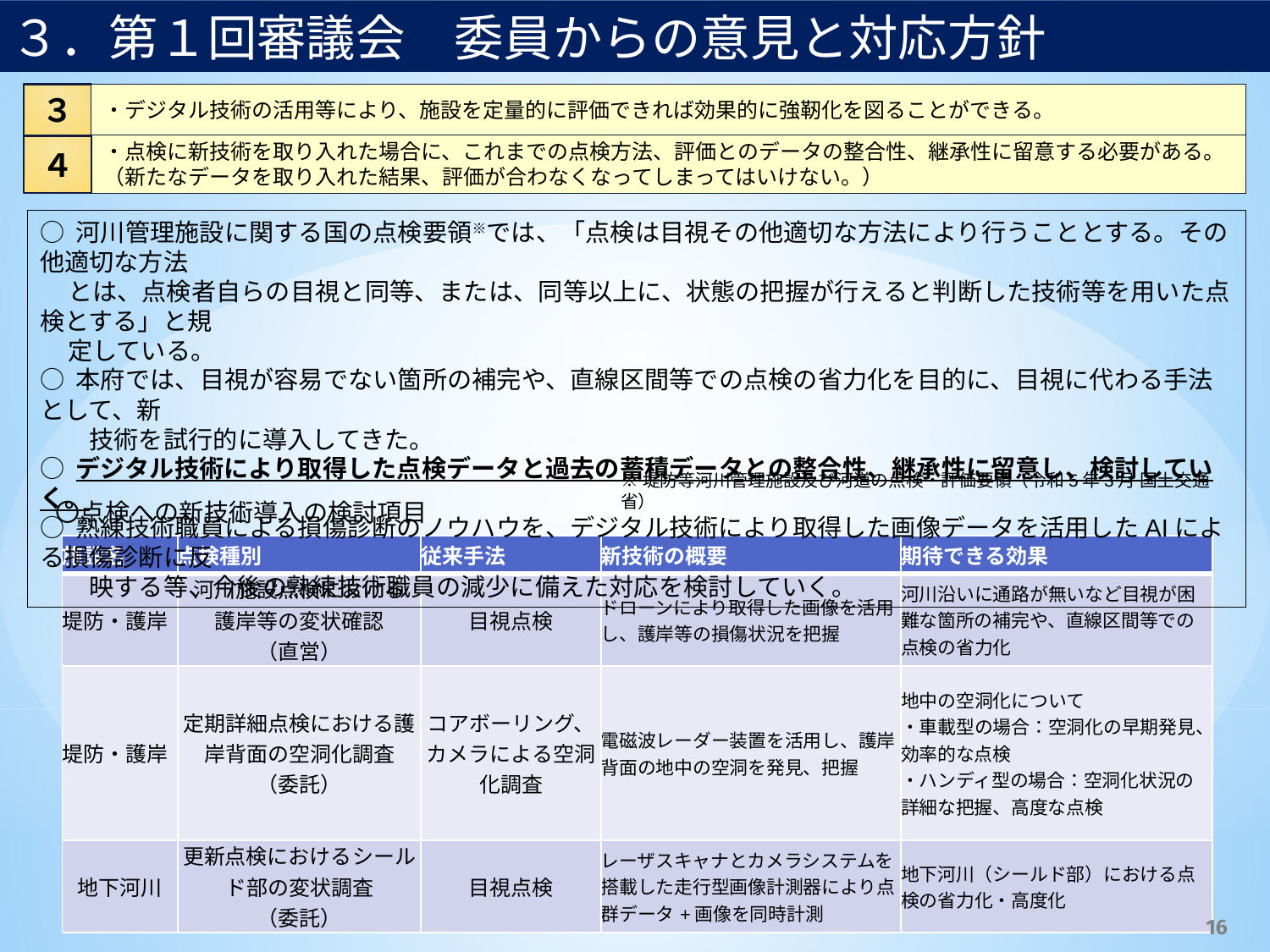

３．第１回審議会　委員からの意見と対応方針
３
・デジタル技術の活用等により、施設を定量的に評価できれば効果的に強靭化を図ることができる。
・点検に新技術を取り入れた場合に、これまでの点検方法、評価とのデータの整合性、継承性に留意する必要がある。
（新たなデータを取り入れた結果、評価が合わなくなってしまってはいけない。）
４
○ 河川管理施設に関する国の点検要領※では、「点検は目視その他適切な方法により行うこととする。その他適切な方法
    とは、点検者自らの目視と同等、または、同等以上に、状態の把握が行えると判断した技術等を用いた点検とする」と規
    定している。
○ 本府では、目視が容易でない箇所の補完や、直線区間等での点検の省力化を目的に、目視に代わる手法として、新
　　技術を試行的に導入してきた。
○ デジタル技術により取得した点検データと過去の蓄積データとの整合性、継承性に留意し、検討していく。
○ 熟練技術職員による損傷診断のノウハウを、デジタル技術により取得した画像データを活用したAIによる損傷診断に反
　　映する等、今後の熟練技術職員の減少に備えた対応を検討していく。
※堤防等河川管理施設及び河道の点検・評価要領（令和5年3月 国土交通省）
〇点検への新技術導入の検討項目
| 施設名 | 点検種別 | 従来手法 | 新技術の概要 | 期待できる効果 |
| --- | --- | --- | --- | --- |
| 堤防・護岸 | 河川施設点検における 護岸等の変状確認 （直営） | 目視点検 | ドローンにより取得した画像を活用し、護岸等の損傷状況を把握 | 河川沿いに通路が無いなど目視が困難な箇所の補完や、直線区間等での点検の省力化 |
| 堤防・護岸 | 定期詳細点検における護岸背面の空洞化調査 （委託） | コアボーリング、カメラによる空洞化調査 | 電磁波レーダー装置を活用し、護岸背面の地中の空洞を発見、把握 | 地中の空洞化について ・車載型の場合：空洞化の早期発見、効率的な点検 ・ハンディ型の場合：空洞化状況の詳細な把握、高度な点検 |
| 地下河川 | 更新点検におけるシールド部の変状調査 （委託） | 目視点検 | レーザスキャナとカメラシステムを搭載した走行型画像計測器により点群データ+画像を同時計測 | 地下河川（シールド部）における点検の省力化・高度化 |
16